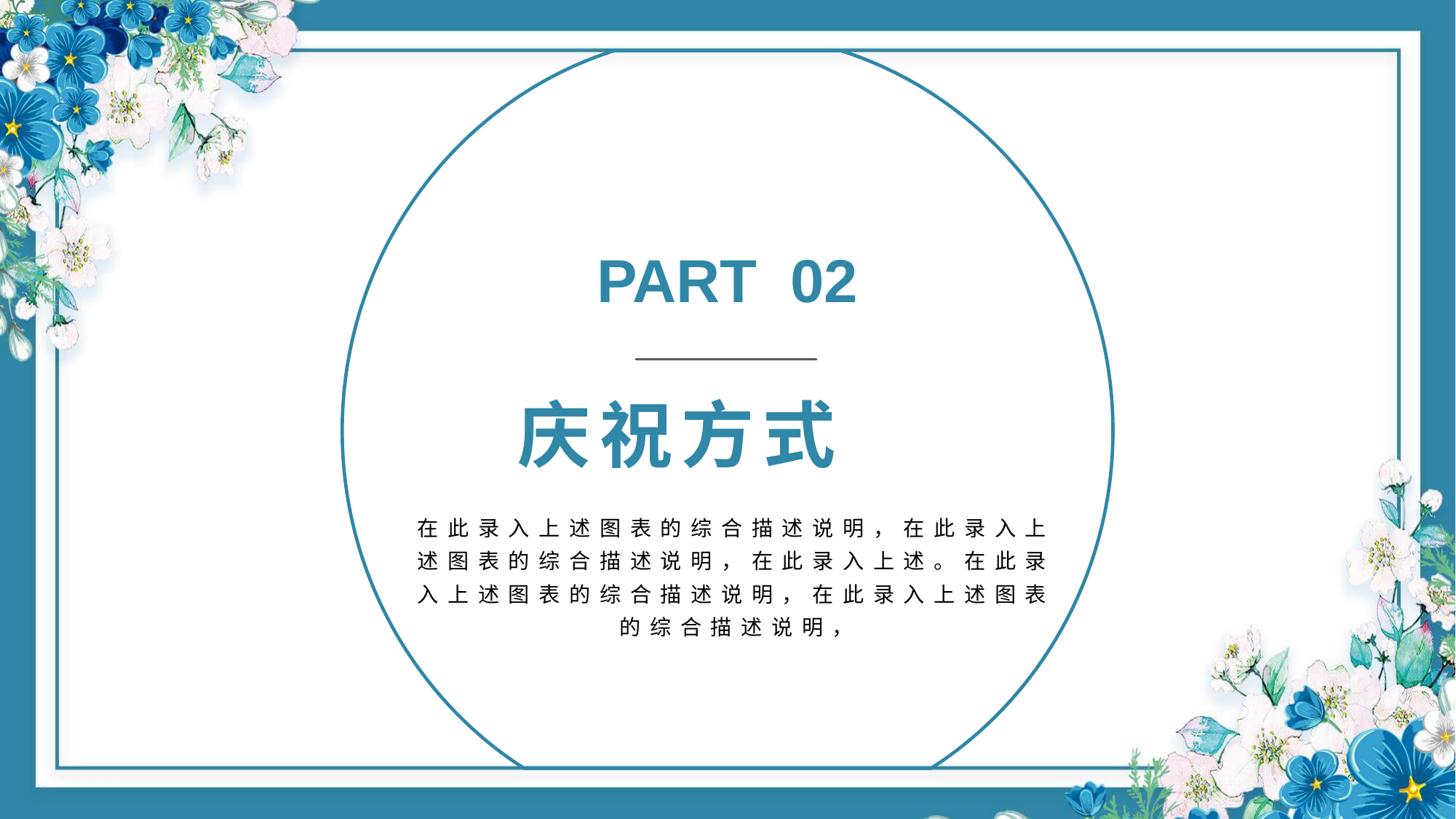

PART  02
庆祝方式
在此录入上述图表的综合描述说明，在此录入上述图表的综合描述说明，在此录入上述。在此录入上述图表的综合描述说明，在此录入上述图表的综合描述说明，